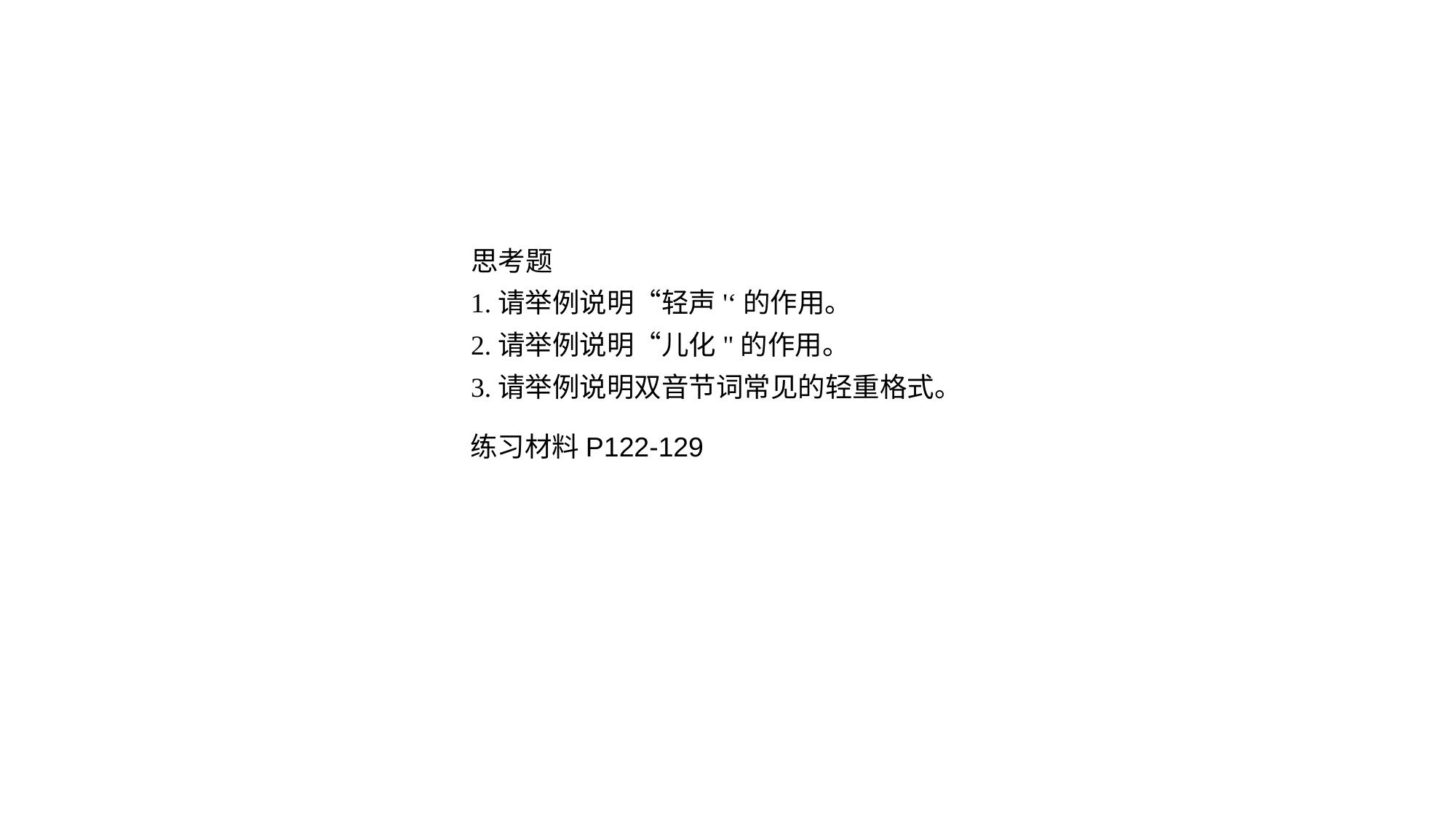

思考题
1.请举例说明“轻声'‘的作用。
2.请举例说明“儿化"的作用。
3.请举例说明双音节词常见的轻重格式。
练习材料P122-129